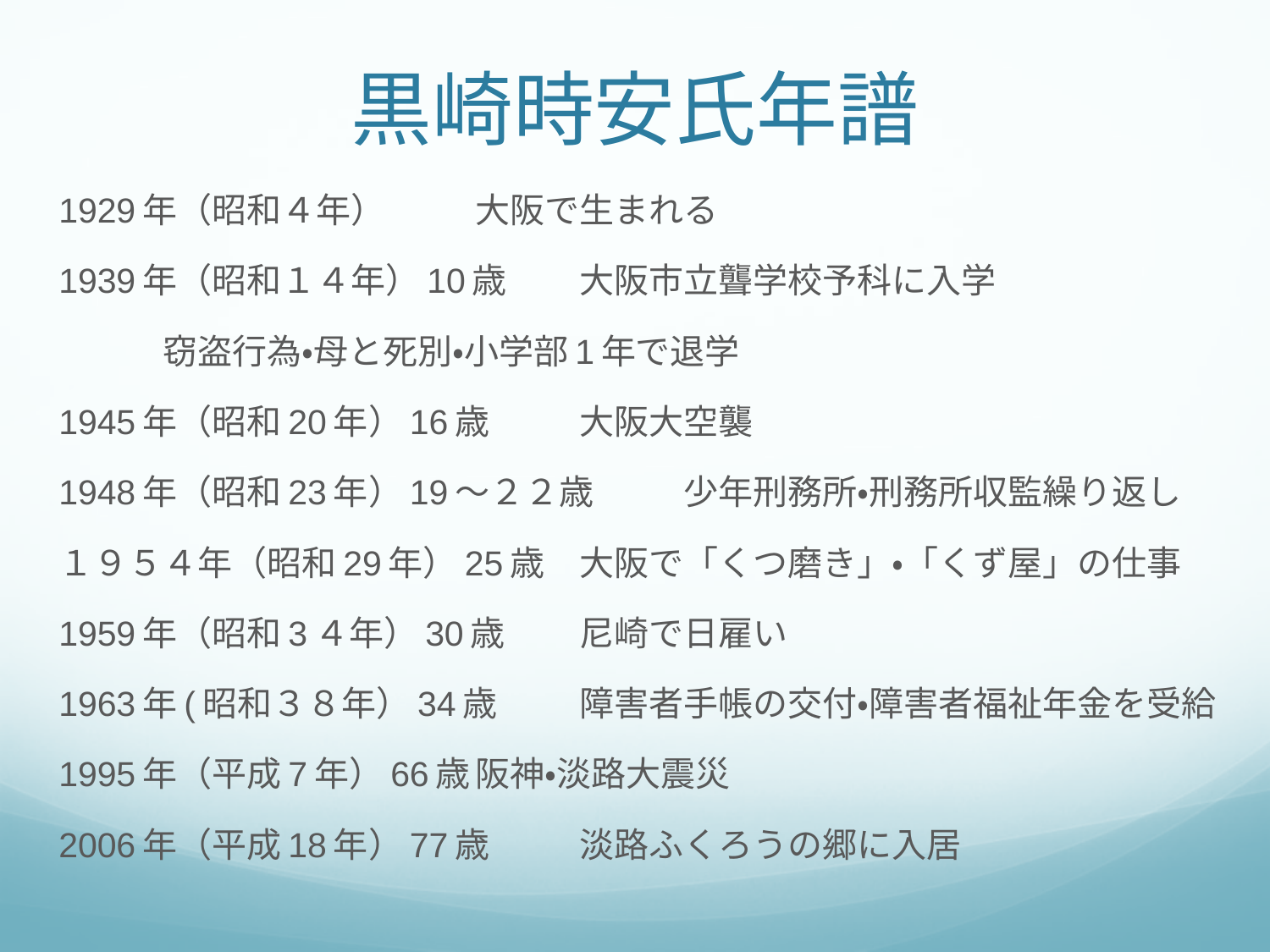

# 黒崎時安氏年譜
1929年（昭和４年）		大阪で生まれる
1939年（昭和１４年）10歳	大阪市立聾学校予科に入学
				窃盗行為・母と死別・小学部1年で退学
1945年（昭和20年）16歳	大阪大空襲
1948年（昭和23年）19〜２２歳	少年刑務所・刑務所収監繰り返し
１９５４年（昭和29年）25歳	大阪で「くつ磨き」・「くず屋」の仕事
1959年（昭和3４年）30歳	尼崎で日雇い
1963年(昭和３８年）34歳	障害者手帳の交付・障害者福祉年金を受給
1995年（平成7年）66歳		阪神・淡路大震災
2006年（平成18年）77歳	淡路ふくろうの郷に入居